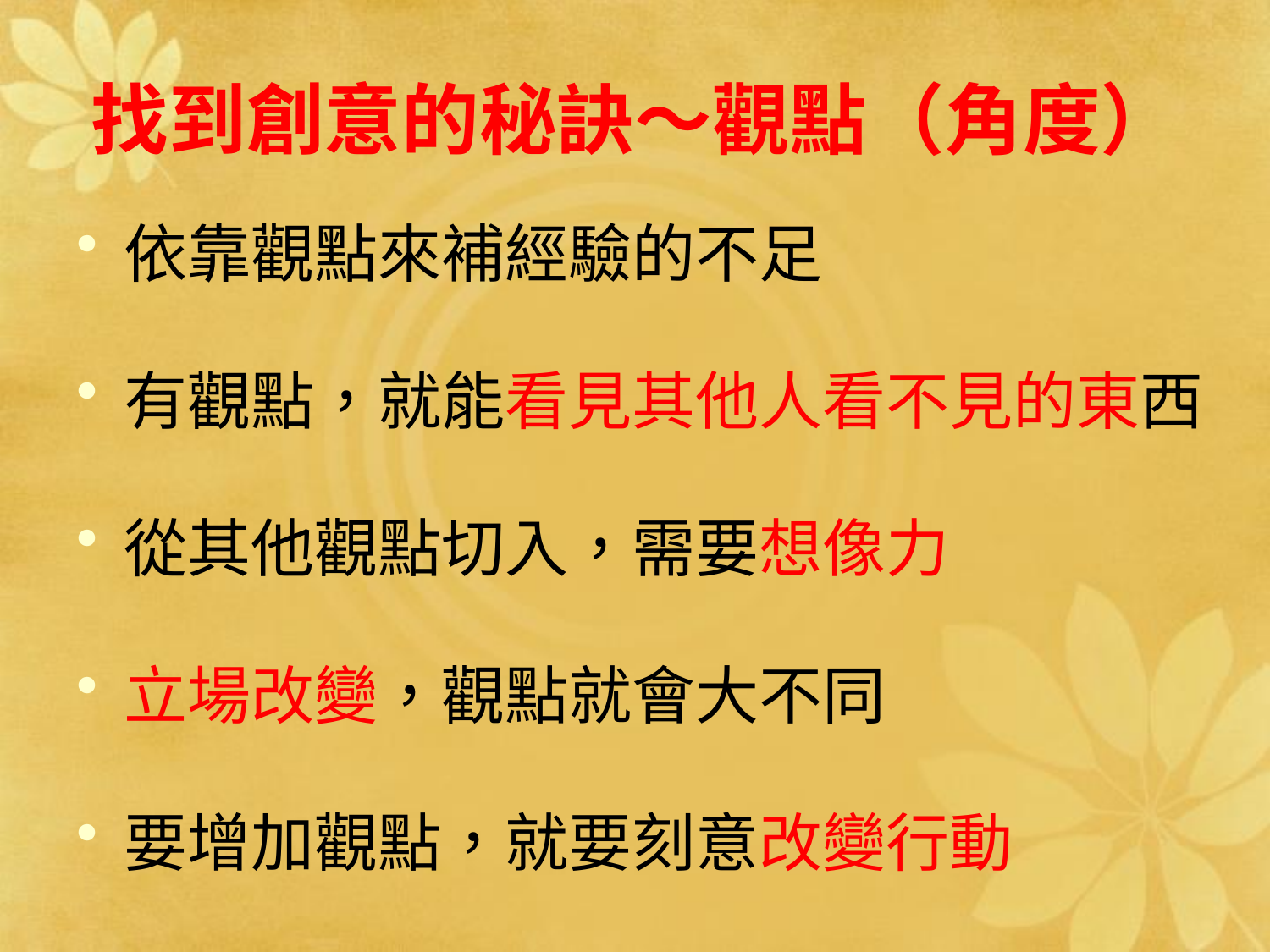

# 找到創意的秘訣～觀點（角度）
依靠觀點來補經驗的不足

有觀點，就能看見其他人看不見的東西

從其他觀點切入，需要想像力

立場改變，觀點就會大不同

要增加觀點，就要刻意改變行動